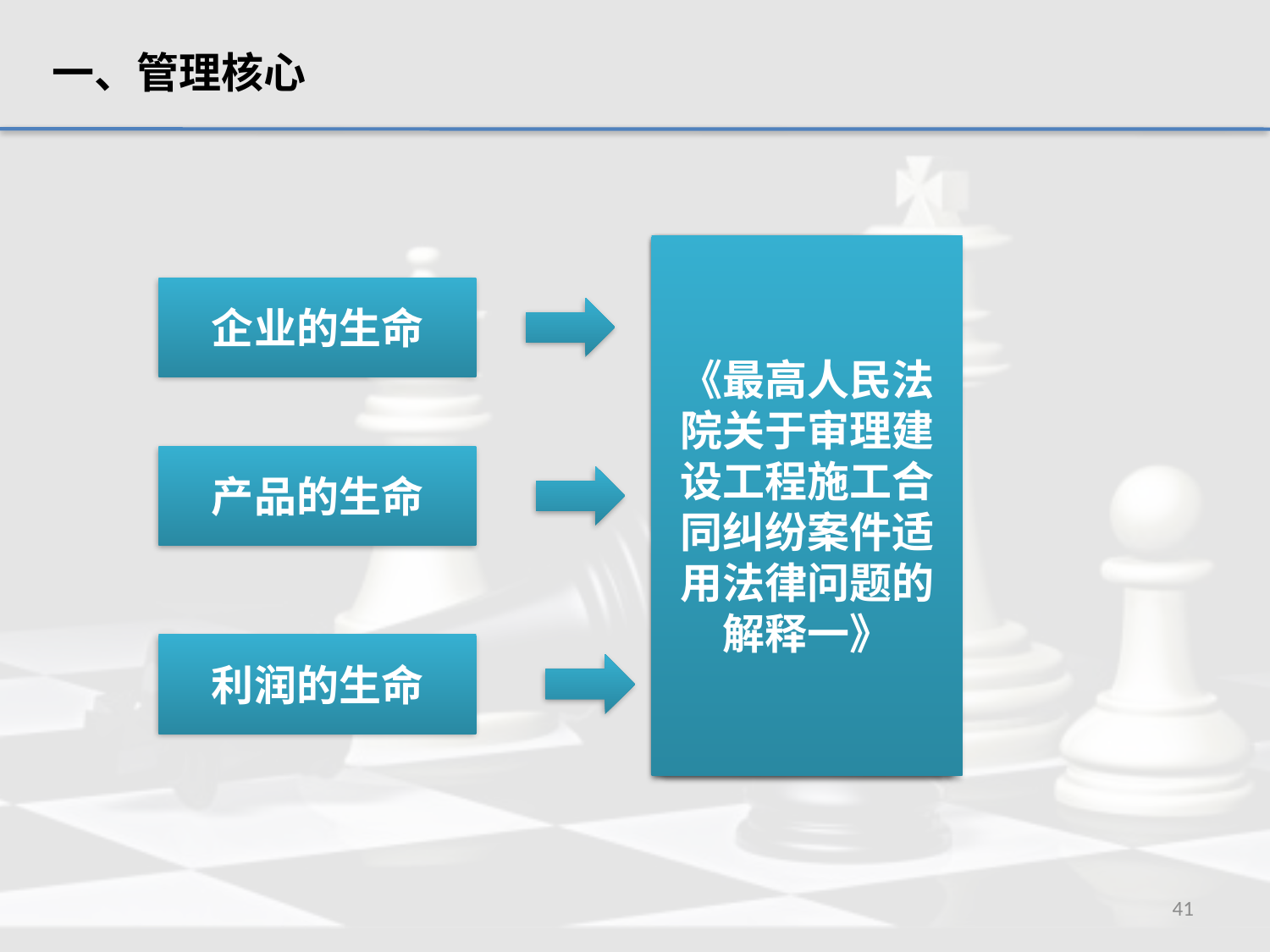

一、管理核心
《民法典》
《最高人民法院关于审理建设工程施工合同纠纷案件适用法律问题的解释一》
《最高人民法院关于审理建设工程施工合同纠纷案件适用法律问题的解释》（二）核心
《最高人民法院关于审理建设工程施工合同纠纷案件适用法律问题的解释》（一）核心
企业的生命
质量

产品的生命
质量

利润的生命
质量

41